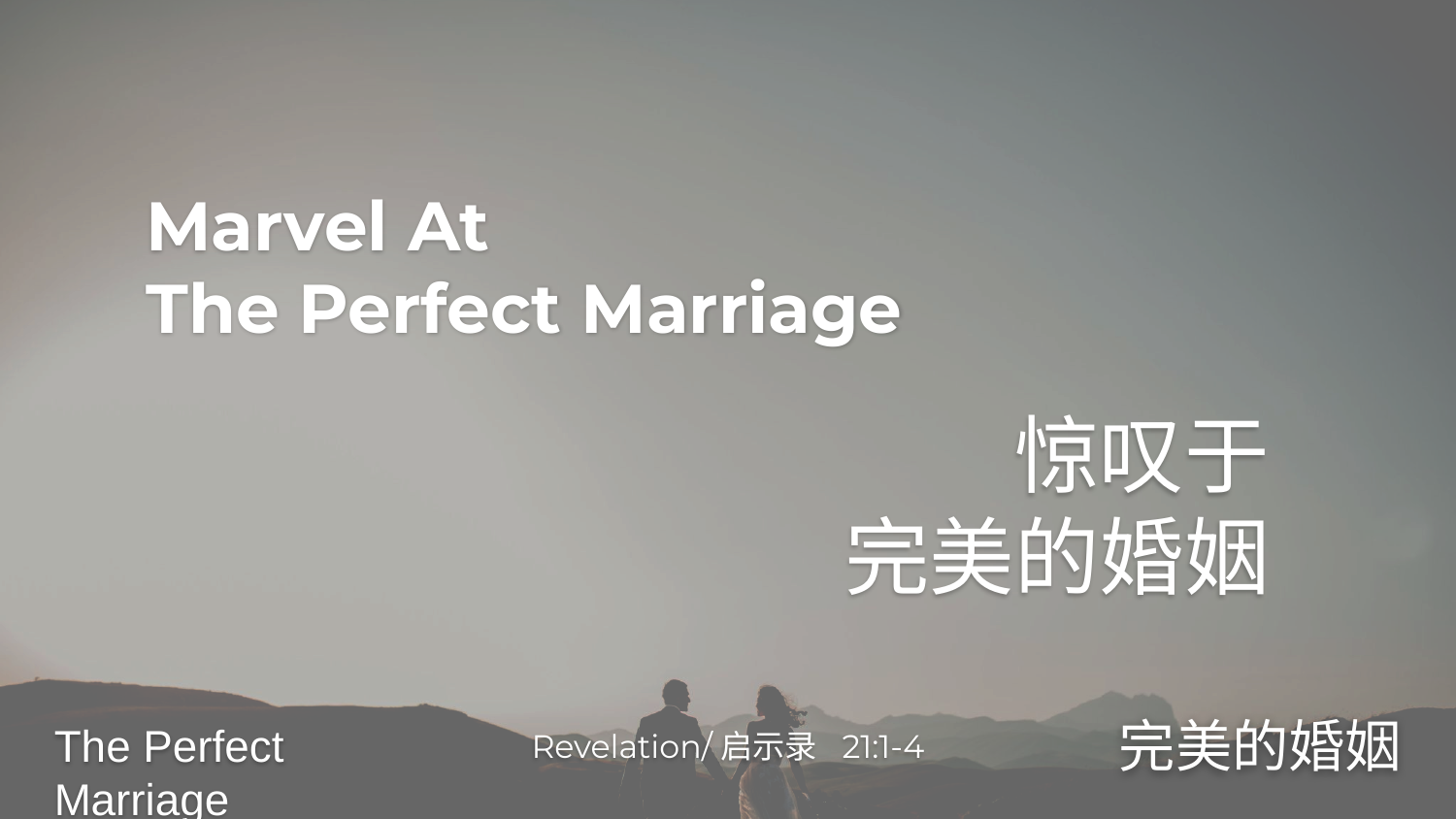

Marvel At
The Perfect Marriage

惊叹于
完美的婚姻